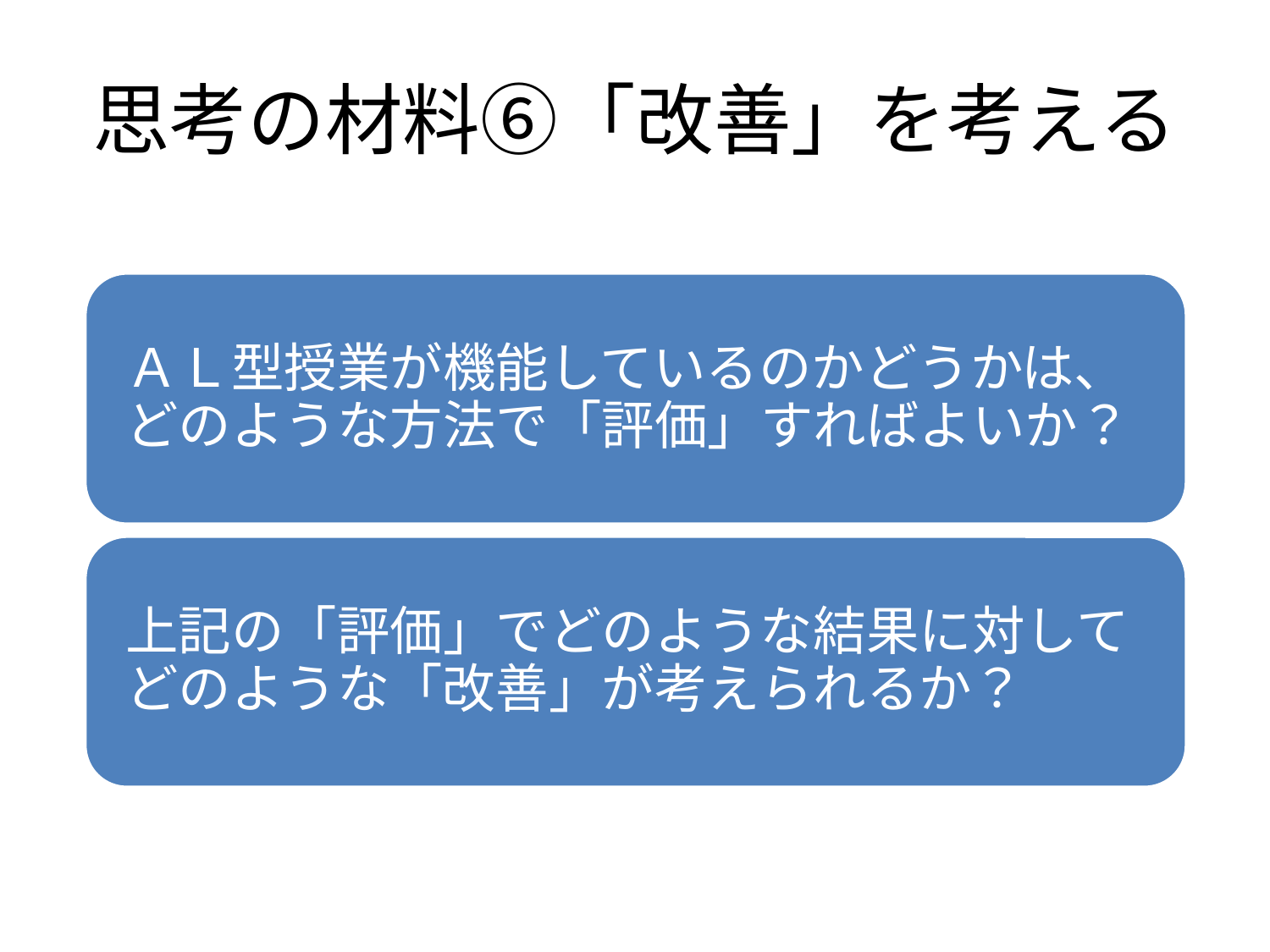

# 思考の材料⑥「改善」を考える
ＡＬ型授業が機能しているのかどうかは、どのような方法で「評価」すればよいか？
上記の「評価」でどのような結果に対してどのような「改善」が考えられるか？